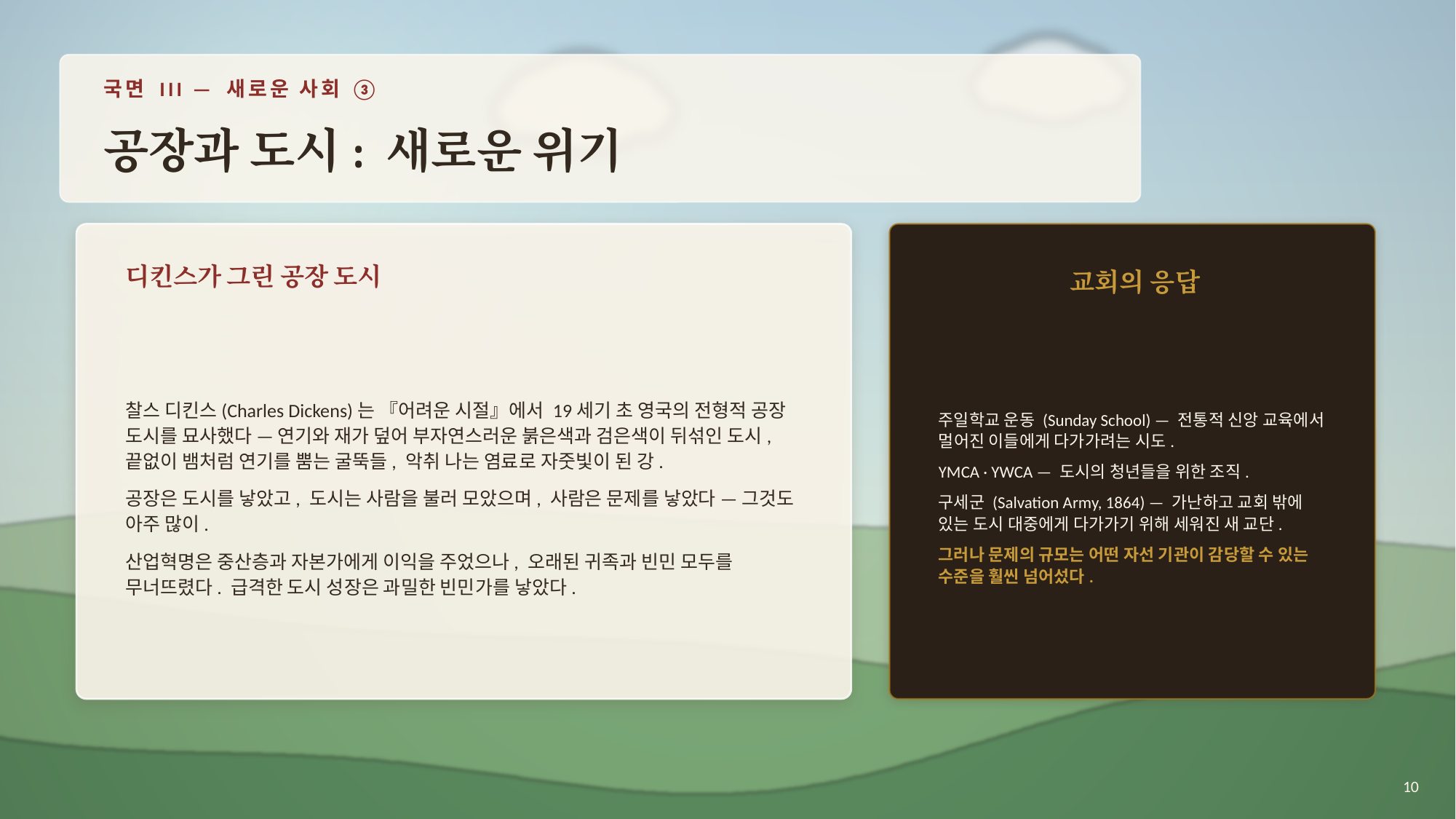

국면 III — 새로운 사회 ③
공장과 도시: 새로운 위기

디킨스가 그린 공장 도시
교회의 응답
찰스 디킨스(Charles Dickens)는 『어려운 시절』에서 19세기 초 영국의 전형적 공장 도시를 묘사했다 — 연기와 재가 덮어 부자연스러운 붉은색과 검은색이 뒤섞인 도시, 끝없이 뱀처럼 연기를 뿜는 굴뚝들, 악취 나는 염료로 자줏빛이 된 강.
공장은 도시를 낳았고, 도시는 사람을 불러 모았으며, 사람은 문제를 낳았다 — 그것도 아주 많이.
산업혁명은 중산층과 자본가에게 이익을 주었으나, 오래된 귀족과 빈민 모두를 무너뜨렸다. 급격한 도시 성장은 과밀한 빈민가를 낳았다.
주일학교 운동 (Sunday School) — 전통적 신앙 교육에서 멀어진 이들에게 다가가려는 시도.
YMCA · YWCA — 도시의 청년들을 위한 조직.
구세군 (Salvation Army, 1864) — 가난하고 교회 밖에 있는 도시 대중에게 다가가기 위해 세워진 새 교단.
그러나 문제의 규모는 어떤 자선 기관이 감당할 수 있는 수준을 훨씬 넘어섰다.
10